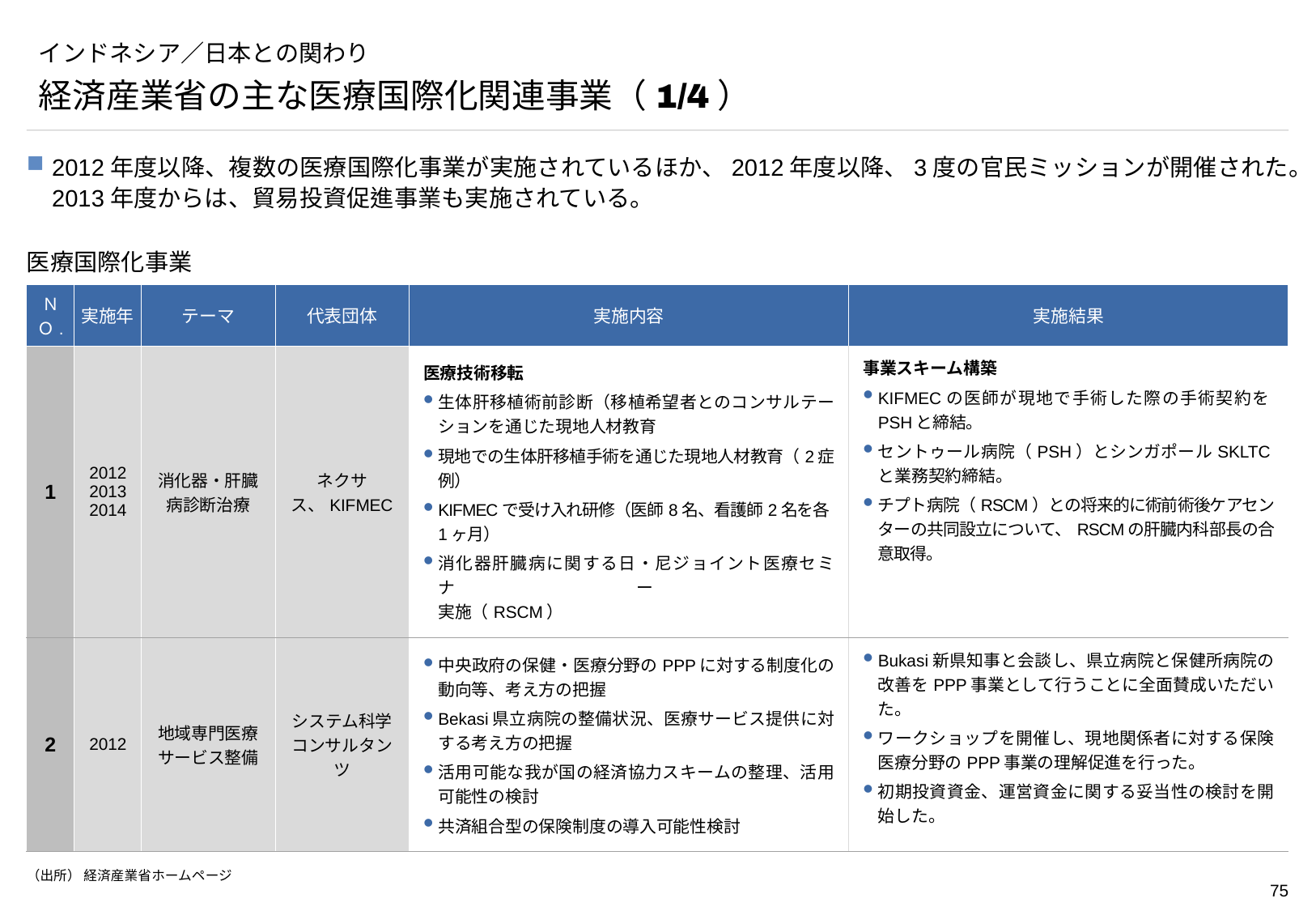

# インドネシア／日本との関わり
経済産業省の主な医療国際化関連事業（1/4）
2012年度以降、複数の医療国際化事業が実施されているほか、2012年度以降、3度の官民ミッションが開催された。2013年度からは、貿易投資促進事業も実施されている。
医療国際化事業
| ＮＯ. | 実施年 | テーマ | 代表団体 | 実施内容 | 実施結果 |
| --- | --- | --- | --- | --- | --- |
| 1 | 2012 2013 2014 | 消化器・肝臓病診断治療 | ネクサス、KIFMEC | 医療技術移転 生体肝移植術前診断（移植希望者とのコンサルテーションを通じた現地人材教育 現地での生体肝移植手術を通じた現地人材教育（2症例） KIFMECで受け入れ研修（医師8名、看護師2名を各1ヶ月） 消化器肝臓病に関する日・尼ジョイント医療セミナー 実施（RSCM） | 事業スキーム構築 KIFMECの医師が現地で手術した際の手術契約をPSHと締結。 セントゥール病院（PSH）とシンガポールSKLTCと業務契約締結。 チプト病院（RSCM）との将来的に術前術後ケアセンターの共同設立について、RSCMの肝臓内科部長の合意取得。 |
| 2 | 2012 | 地域専門医療サービス整備 | システム科学 コンサルタンツ | 中央政府の保健・医療分野のPPPに対する制度化の動向等、考え方の把握 Bekasi県立病院の整備状況、医療サービス提供に対する考え方の把握 活用可能な我が国の経済協力スキームの整理、活用可能性の検討 共済組合型の保険制度の導入可能性検討 | Bukasi新県知事と会談し、県立病院と保健所病院の改善をPPP事業として行うことに全面賛成いただいた。 ワークショップを開催し、現地関係者に対する保険医療分野のPPP事業の理解促進を行った。 初期投資資金、運営資金に関する妥当性の検討を開始した。 |
（出所） 経済産業省ホームページ